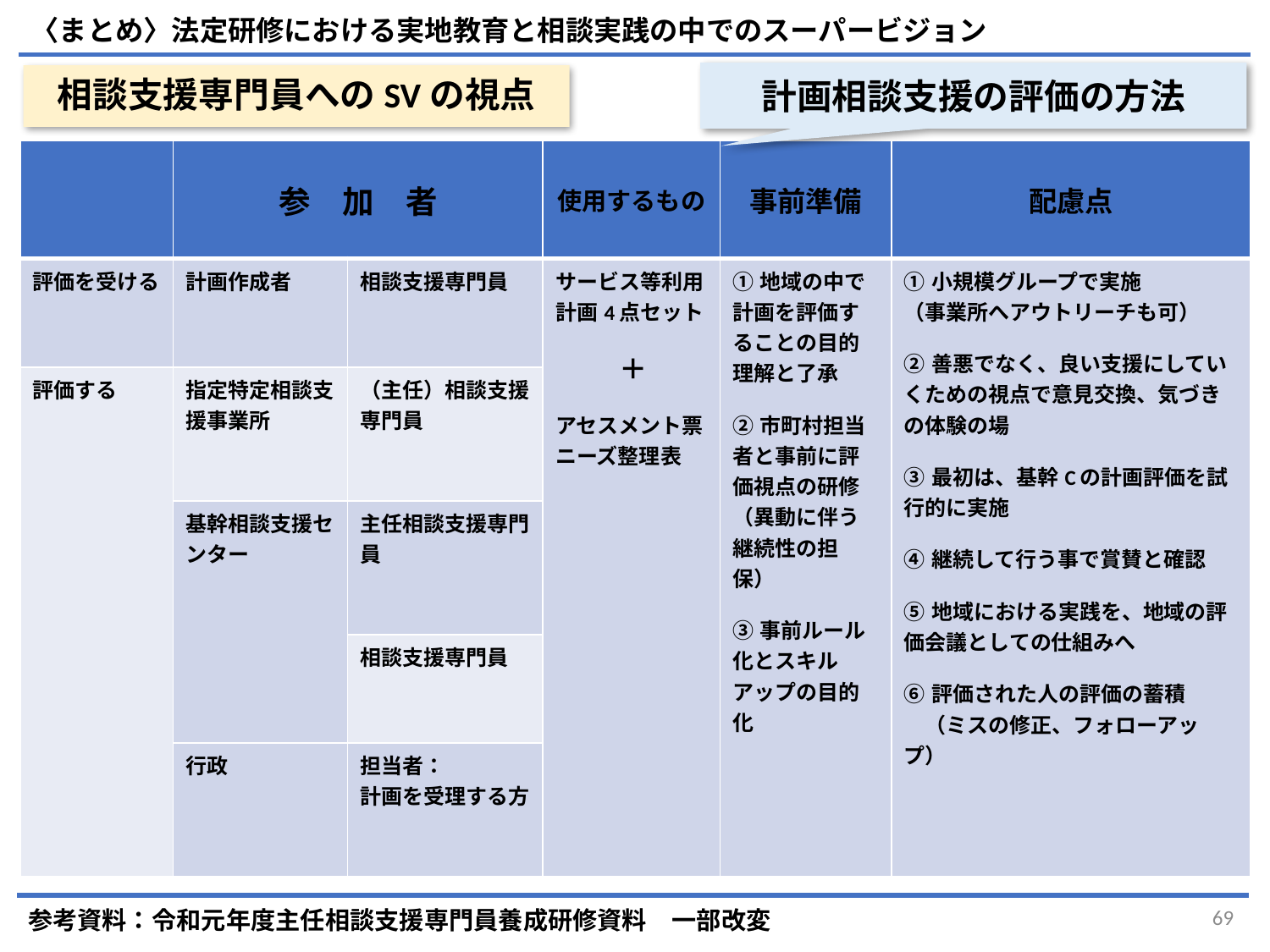

〈まとめ〉法定研修における実地教育と相談実践の中でのスーパービジョン
計画相談支援の評価の方法
# 相談支援専門員へのSVの視点

|  | 参　加　者 | 参加者 | 使用するもの | 事前準備 | 配慮点 |
| --- | --- | --- | --- | --- | --- |
| 評価を受ける | 計画作成者 | 相談支援専門員 | サービス等利用計画4点セット 　　　＋ アセスメント票ニーズ整理表 | ①地域の中で計画を評価することの目的理解と了承 ②市町村担当者と事前に評価視点の研修 （異動に伴う継続性の担保） ③事前ルール化とスキルアップの目的化 | ①小規模グループで実施 （事業所へアウトリーチも可） ②善悪でなく、良い支援にしていくための視点で意見交換、気づきの体験の場 ③最初は、基幹Cの計画評価を試行的に実施 ④継続して行う事で賞賛と確認 ⑤地域における実践を、地域の評価会議としての仕組みへ ⑥評価された人の評価の蓄積 　（ミスの修正、フォローアップ） |
| 評価する | 指定特定相談支援事業所 | （主任）相談支援専門員 |  |  |  |
| 評価する方 | 基幹相談支援センター | 主任相談支援専門員 |  |  |  |
|  |  | 相談支援専門員 |  |  |  |
|  | 行政 | 担当者： 計画を受理する方 |  |  |  |
参考資料：令和元年度主任相談支援専門員養成研修資料　一部改変
69